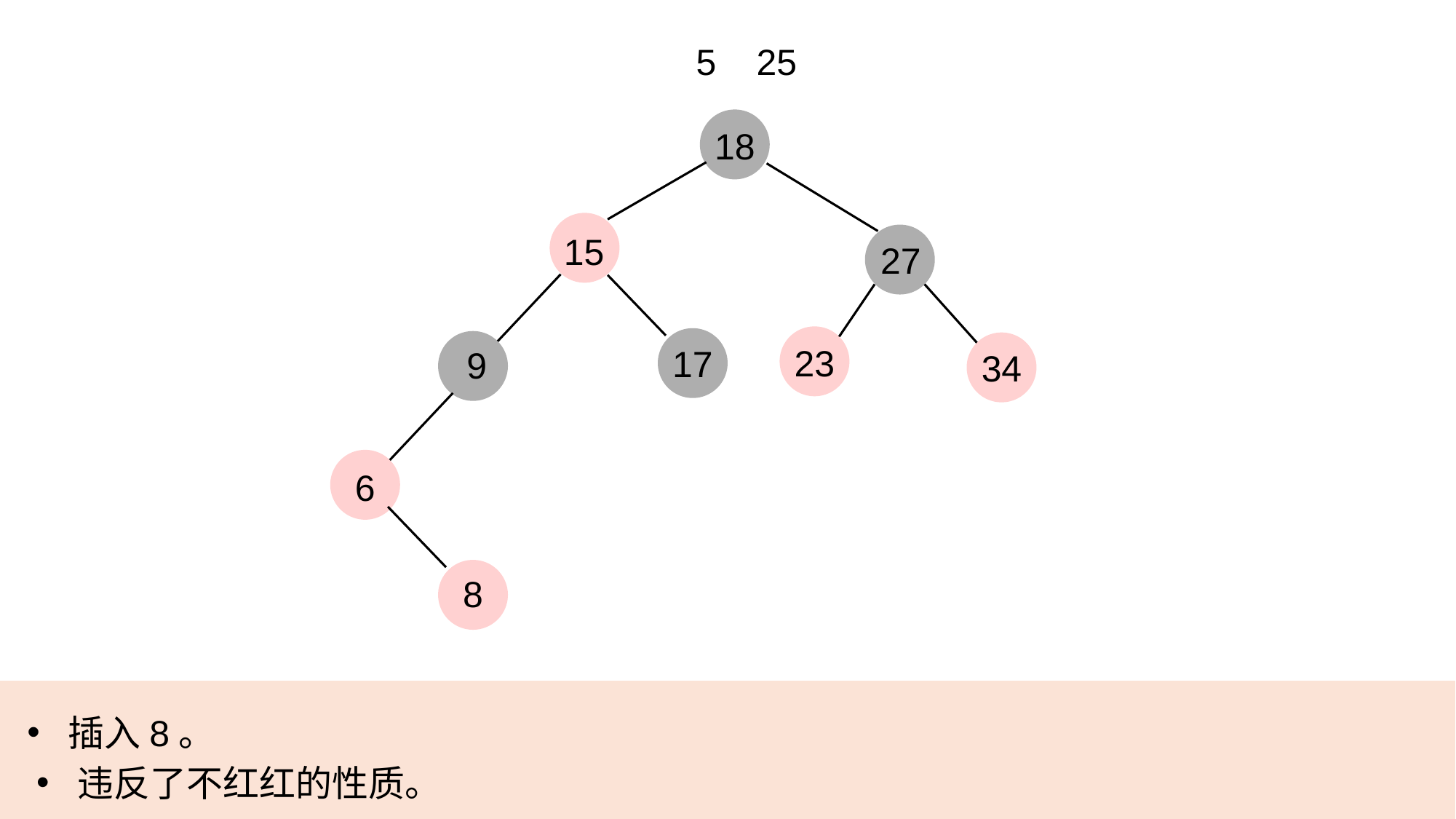

5
25

18

15

27

23
17
9
34

6

8

插入8。
违反了不红红的性质。